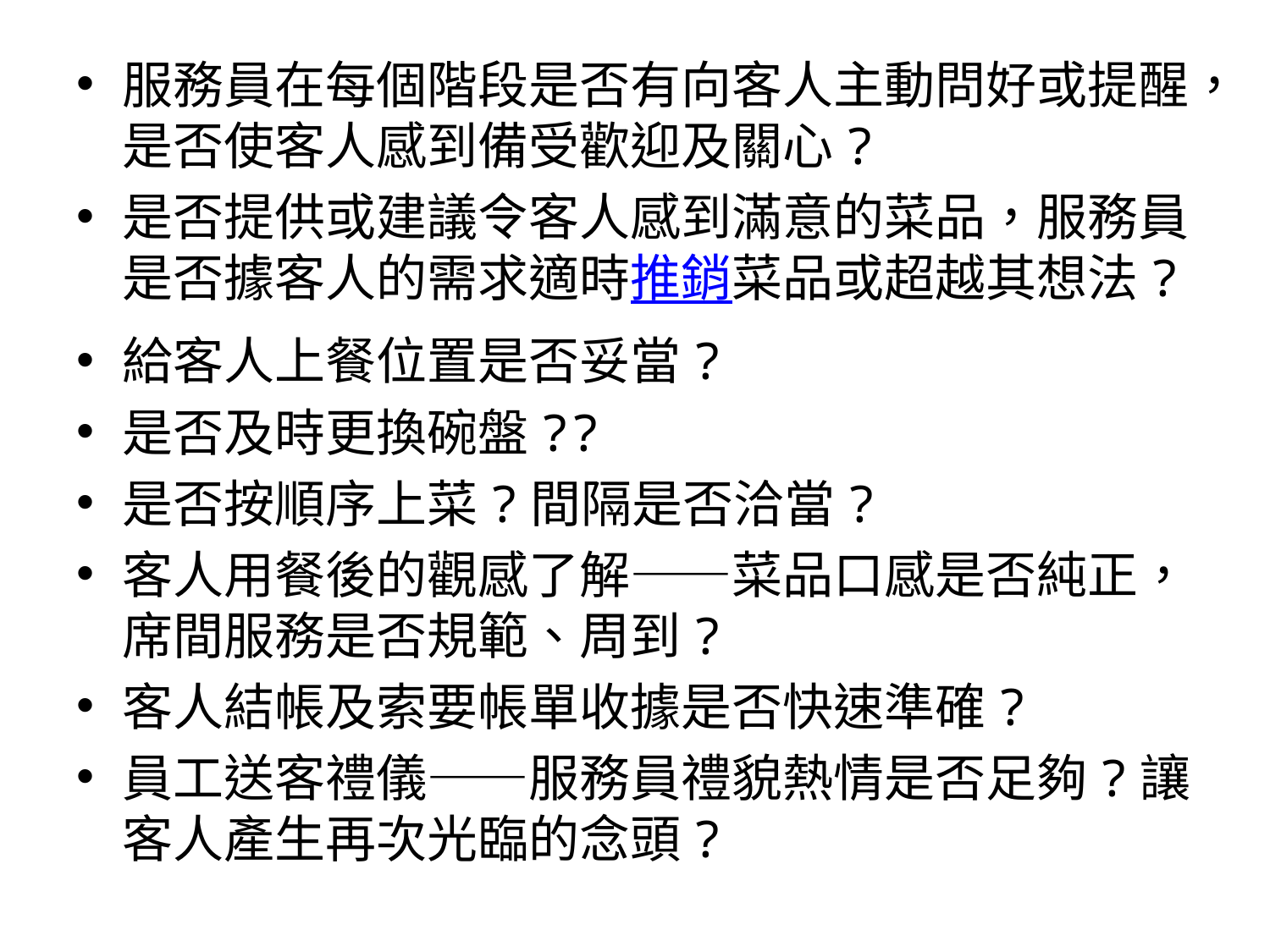

服務員在每個階段是否有向客人主動問好或提醒，是否使客人感到備受歡迎及關心?
是否提供或建議令客人感到滿意的菜品，服務員是否據客人的需求適時推銷菜品或超越其想法?
給客人上餐位置是否妥當?
是否及時更換碗盤??
是否按順序上菜?間隔是否洽當?
客人用餐後的觀感了解——菜品口感是否純正，席間服務是否規範、周到?
客人結帳及索要帳單收據是否快速準確?
員工送客禮儀——服務員禮貌熱情是否足夠?讓客人產生再次光臨的念頭?